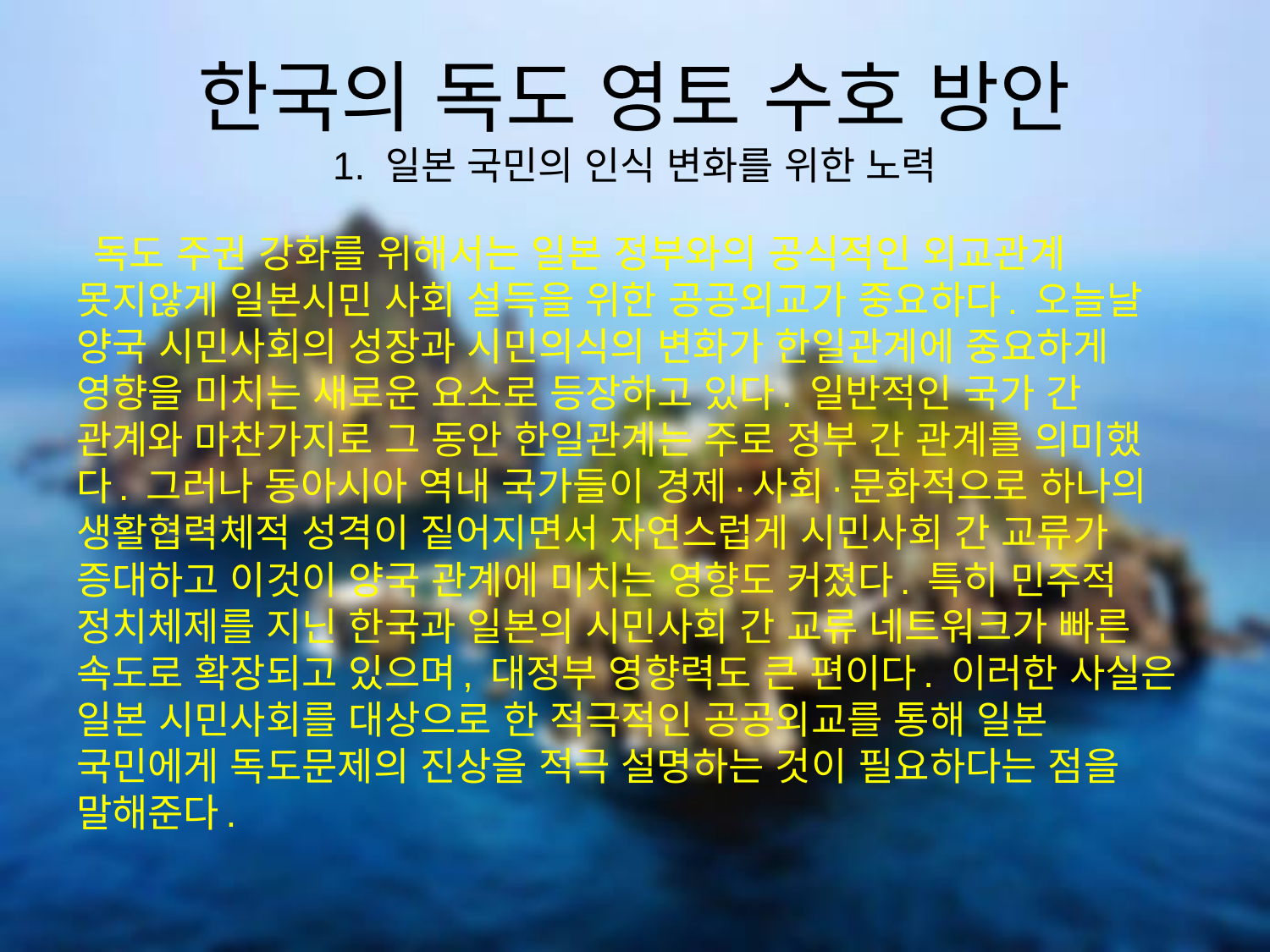

# 한국의 독도 영토 수호 방안 1. 일본 국민의 인식 변화를 위한 노력
 독도 주권 강화를 위해서는 일본 정부와의 공식적인 외교관계 못지않게 일본시민 사회 설득을 위한 공공외교가 중요하다. 오늘날 양국 시민사회의 성장과 시민의식의 변화가 한일관계에 중요하게 영향을 미치는 새로운 요소로 등장하고 있다. 일반적인 국가 간 관계와 마찬가지로 그 동안 한일관계는 주로 정부 간 관계를 의미했다. 그러나 동아시아 역내 국가들이 경제·사회·문화적으로 하나의 생활협력체적 성격이 짙어지면서 자연스럽게 시민사회 간 교류가 증대하고 이것이 양국 관계에 미치는 영향도 커졌다. 특히 민주적 정치체제를 지닌 한국과 일본의 시민사회 간 교류 네트워크가 빠른 속도로 확장되고 있으며, 대정부 영향력도 큰 편이다. 이러한 사실은 일본 시민사회를 대상으로 한 적극적인 공공외교를 통해 일본 국민에게 독도문제의 진상을 적극 설명하는 것이 필요하다는 점을 말해준다.